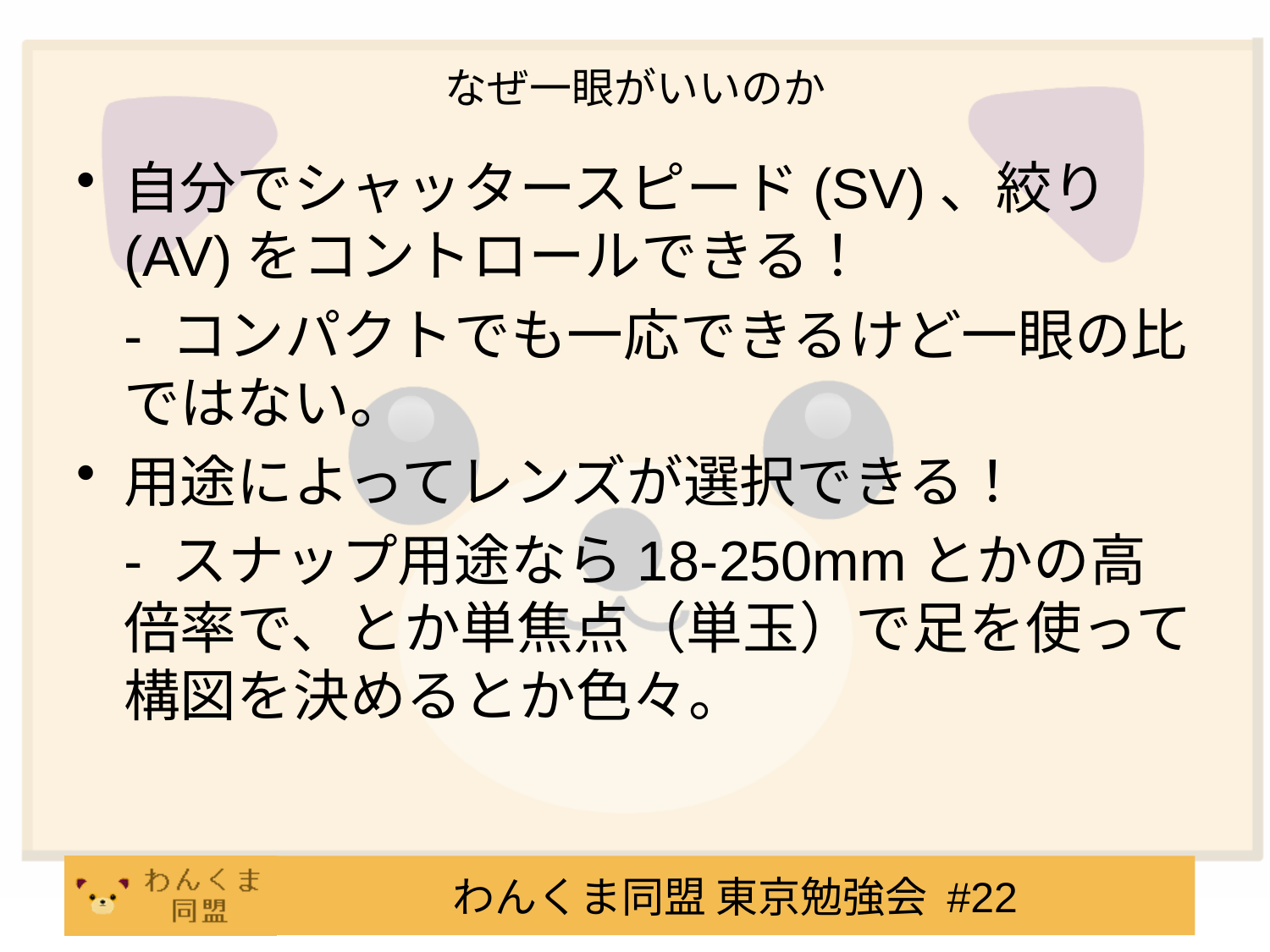

# なぜ一眼がいいのか
自分でシャッタースピード(SV)、絞り(AV)をコントロールできる！
	- コンパクトでも一応できるけど一眼の比ではない。
用途によってレンズが選択できる！
	- スナップ用途なら18-250mmとかの高倍率で、とか単焦点（単玉）で足を使って構図を決めるとか色々。